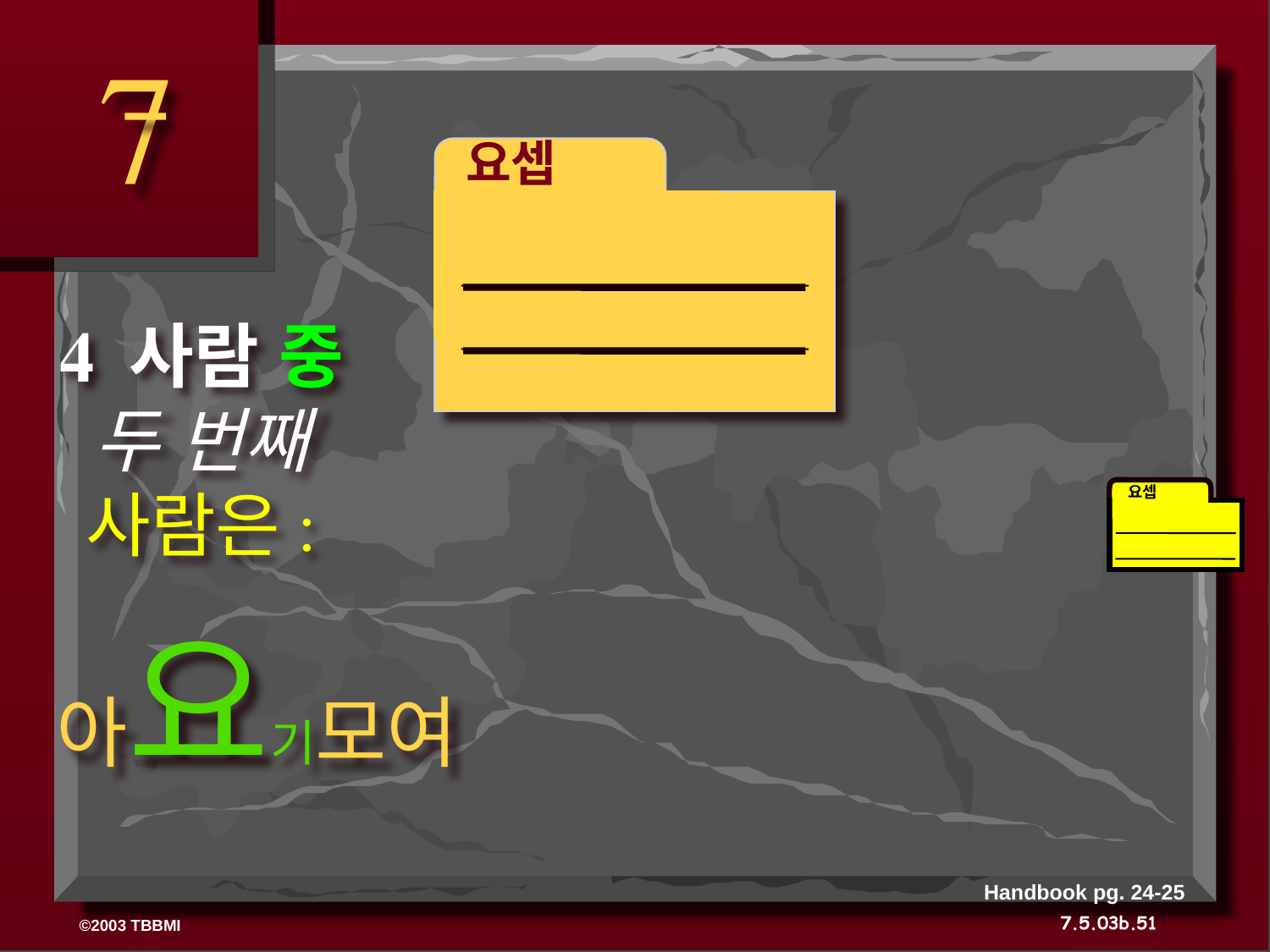

7

   요셉
ABRAHAM

4 사람 중
두 번째 사람은:

요셉

아요기모여
Handbook pg. 24-25

51